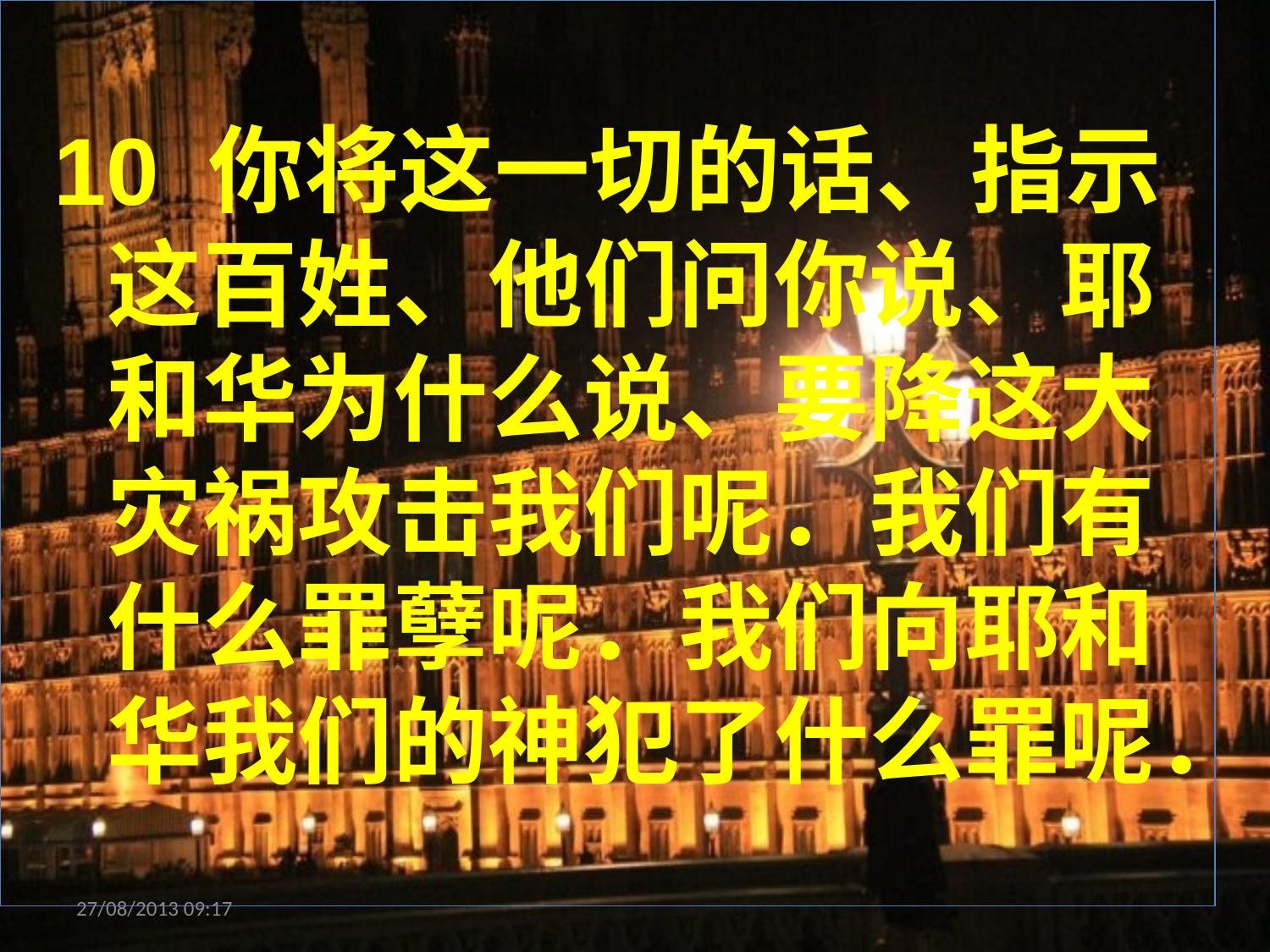

10 你将这一切的话、指示这百姓、他们问你说、耶和华为什么说、要降这大灾祸攻击我们呢．我们有什么罪孽呢．我们向耶和华我们的神犯了什么罪呢．
27/08/2013 09:17